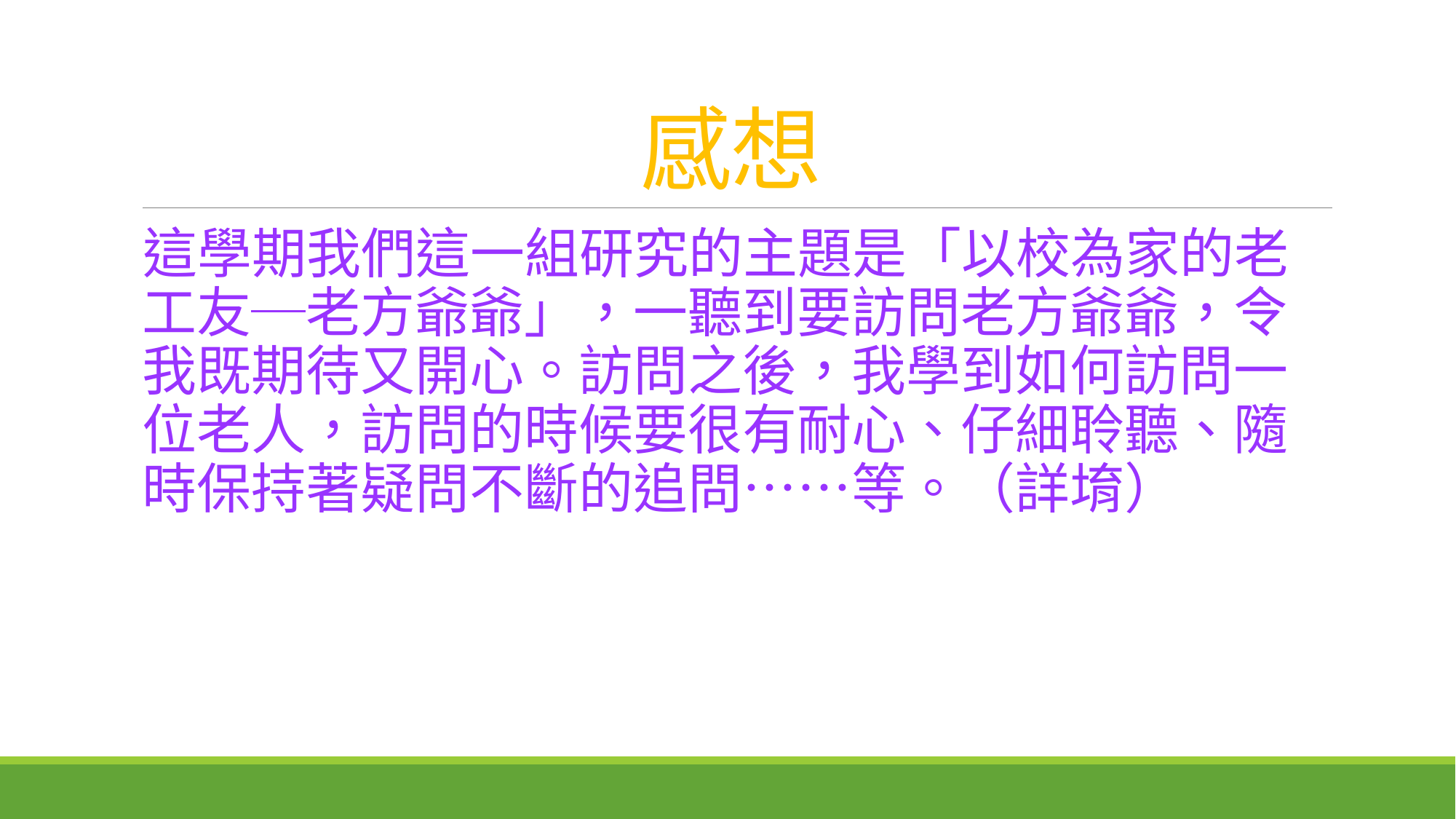

# 感想
這學期我們這一組研究的主題是「以校為家的老工友─老方爺爺」，一聽到要訪問老方爺爺，令我既期待又開心。訪問之後，我學到如何訪問一位老人，訪問的時候要很有耐心、仔細聆聽、隨時保持著疑問不斷的追問……等。（詳堉）